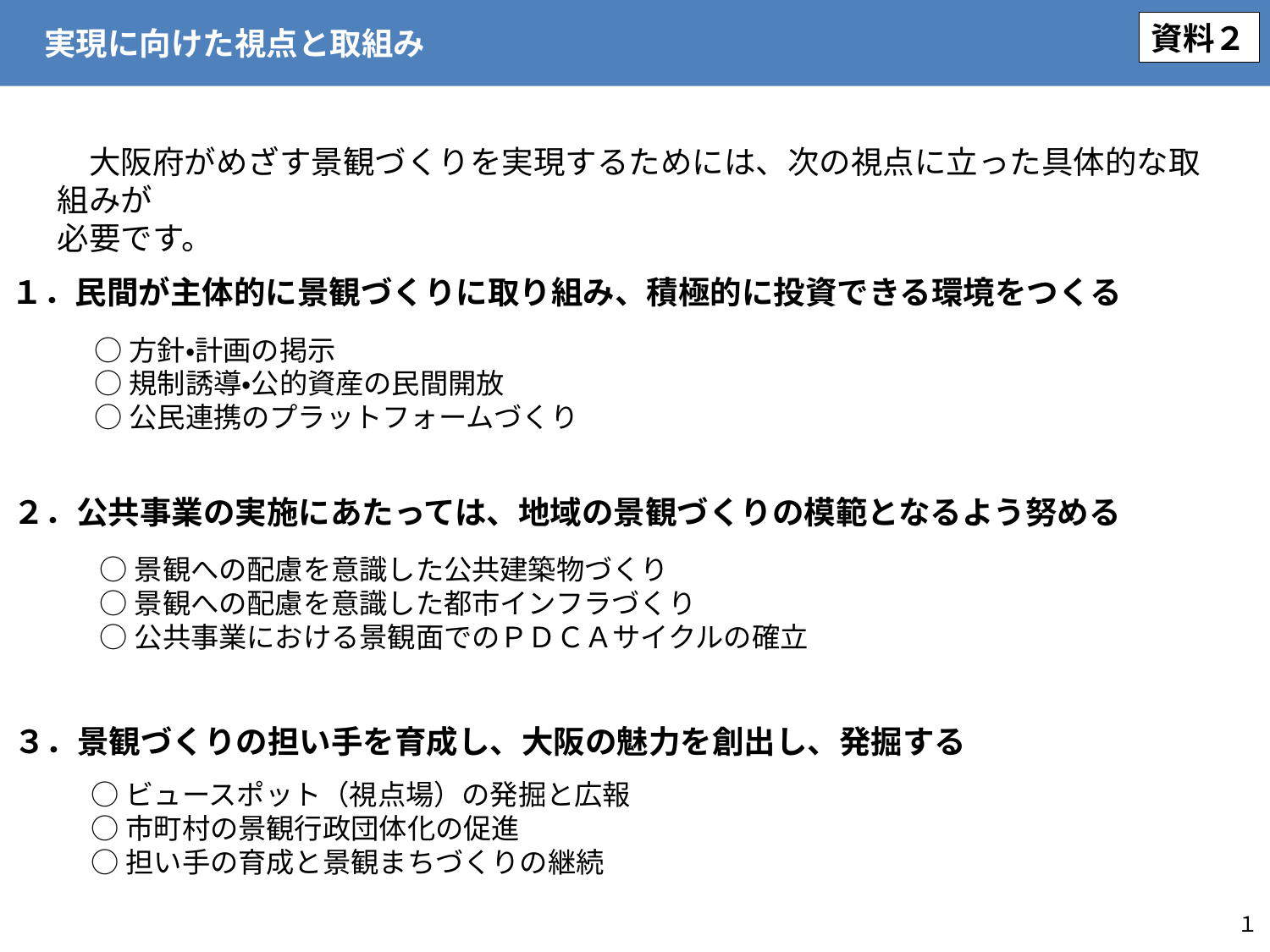

実現に向けた視点と取組み
資料２
　大阪府がめざす景観づくりを実現するためには、次の視点に立った具体的な取組みが
必要です。
１．民間が主体的に景観づくりに取り組み、積極的に投資できる環境をつくる
○方針・計画の掲示
○規制誘導・公的資産の民間開放
○公民連携のプラットフォームづくり
２．公共事業の実施にあたっては、地域の景観づくりの模範となるよう努める
○景観への配慮を意識した公共建築物づくり
○景観への配慮を意識した都市インフラづくり
○公共事業における景観面でのＰＤＣＡサイクルの確立
３．景観づくりの担い手を育成し、大阪の魅力を創出し、発掘する
○ビュースポット（視点場）の発掘と広報
○市町村の景観行政団体化の促進
○担い手の育成と景観まちづくりの継続
１